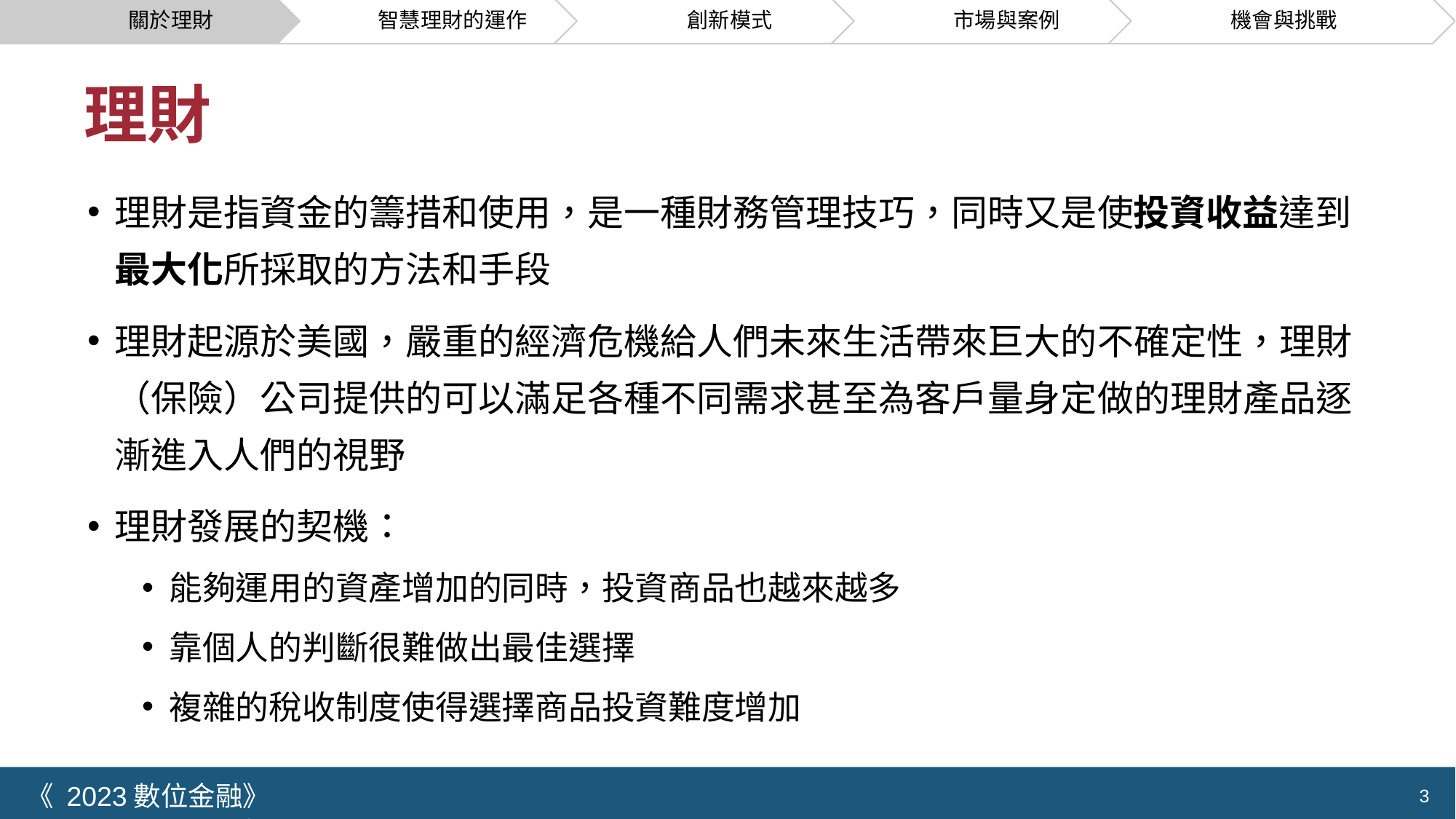

關於理財
智慧理財的運作
創新模式
市場與案例
機會與挑戰
# 理財
理財是指資金的籌措和使用，是一種財務管理技巧，同時又是使投資收益達到最大化所採取的方法和手段
理財起源於美國，嚴重的經濟危機給人們未來生活帶來巨大的不確定性，理財（保險）公司提供的可以滿足各種不同需求甚至為客戶量身定做的理財產品逐漸進入人們的視野
理財發展的契機：
能夠運用的資產增加的同時，投資商品也越來越多
靠個人的判斷很難做出最佳選擇
複雜的稅收制度使得選擇商品投資難度增加
《 2023數位金融》                                                                                                                                             	NYCU.IIM.IEBI Lab
3